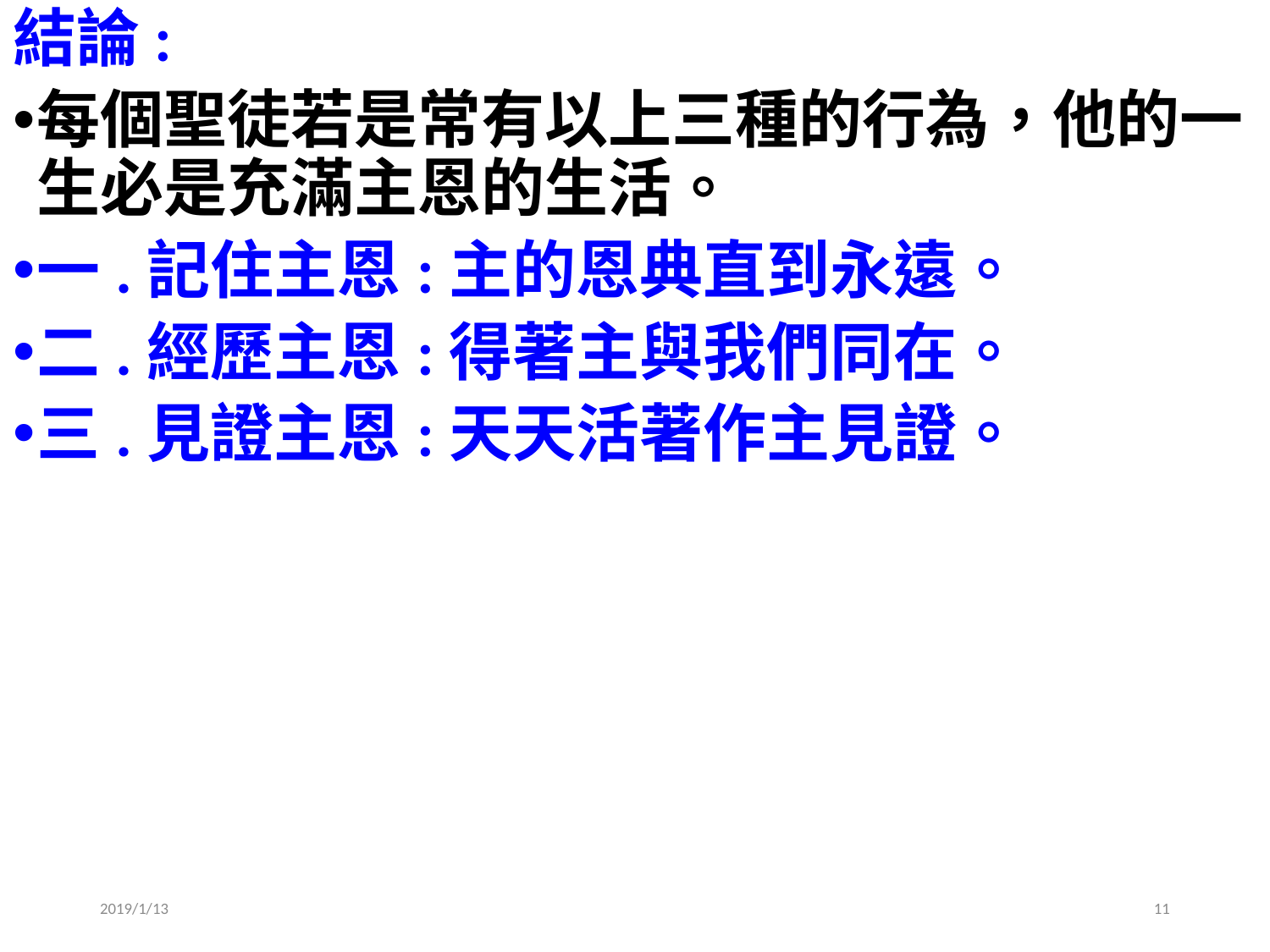

結論:
每個聖徒若是常有以上三種的行為，他的一生必是充滿主恩的生活。
一.記住主恩:主的恩典直到永遠。
二.經歷主恩:得著主與我們同在。
三.見證主恩:天天活著作主見證。

2019/1/13
11